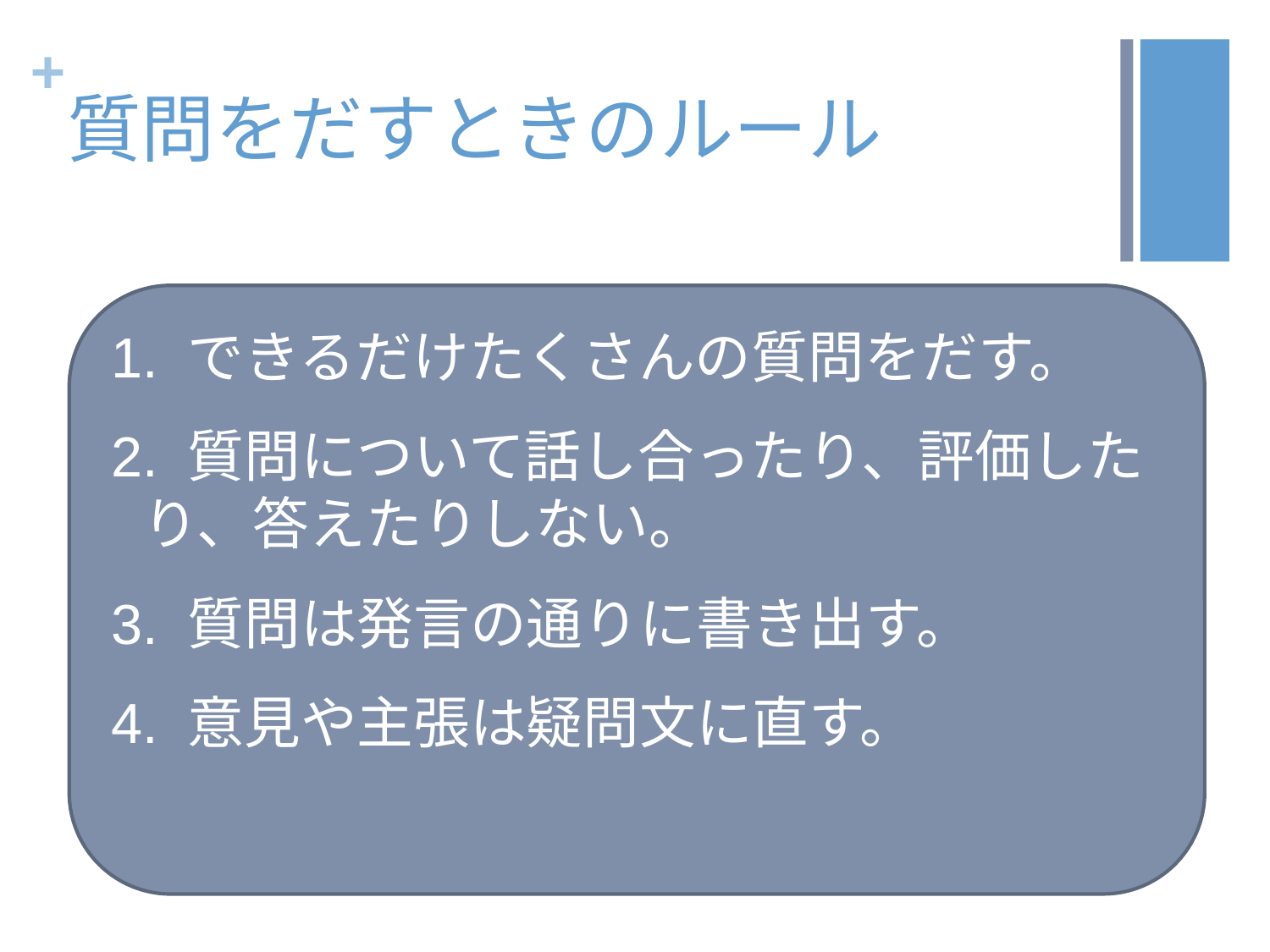

# 質問をだすときのルール
1. できるだけたくさんの質問をだす。
2. 質問について話し合ったり、評価したり、答えたりしない。
3. 質問は発言の通りに書き出す。
4. 意見や主張は疑問文に直す。